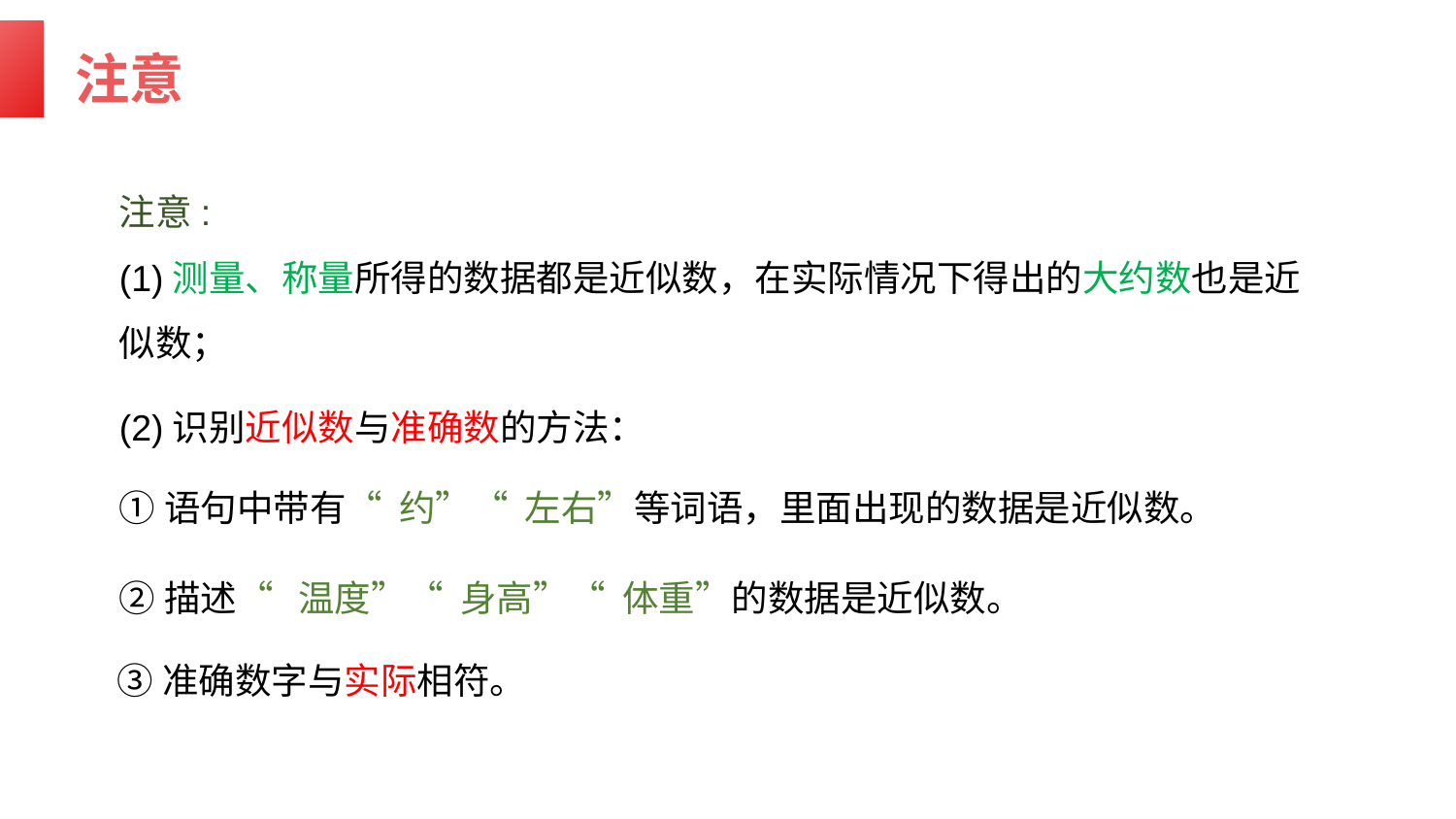

注意
注意:
(1)测量、称量所得的数据都是近似数，在实际情况下得出的大约数也是近似数；
(2)识别近似数与准确数的方法：
①语句中带有“  约”“  左右”等词语，里面出现的数据是近似数。
②描述“   温度”“  身高”“  体重”的数据是近似数。
③准确数字与实际相符。